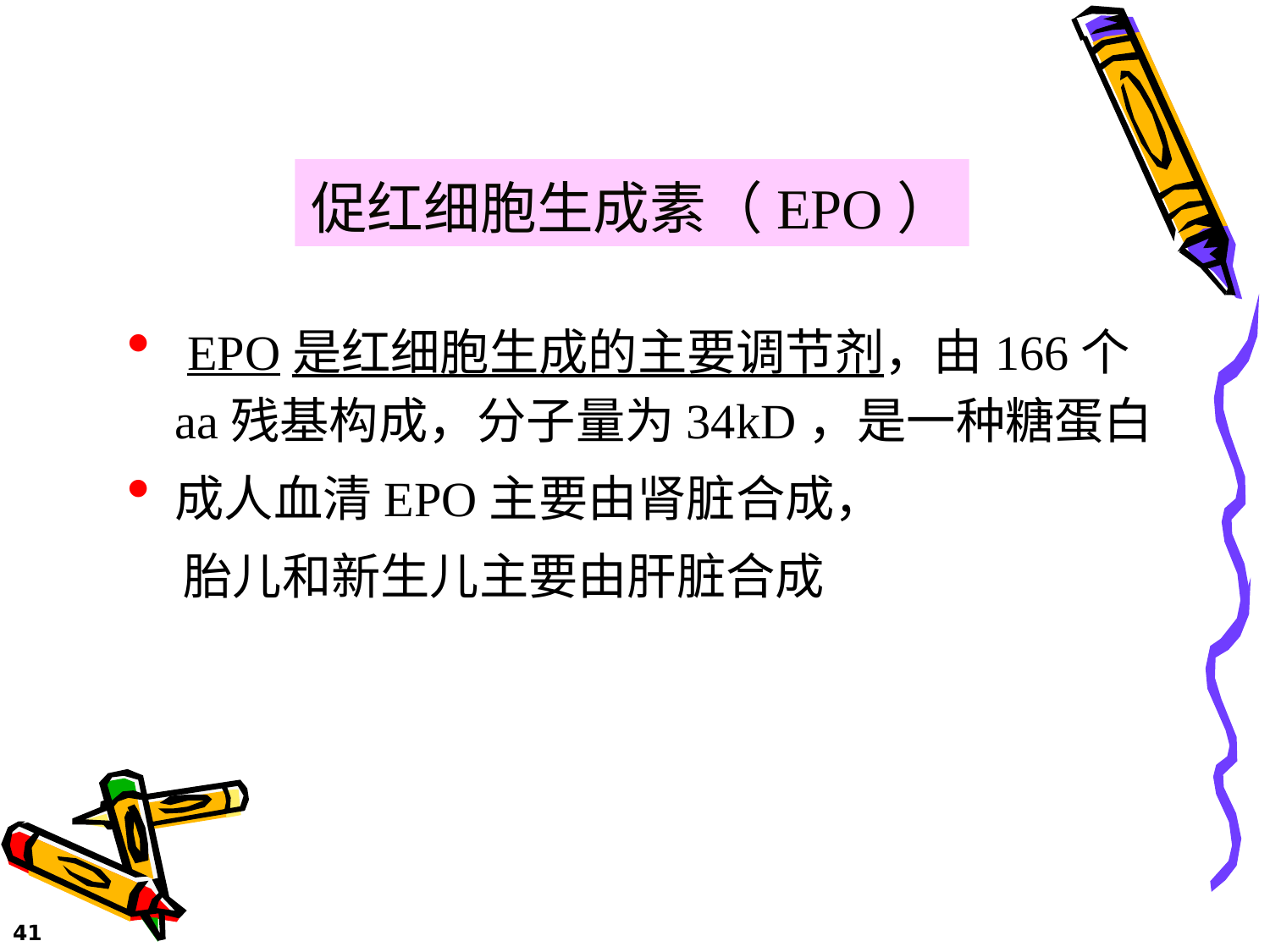

# 促红细胞生成素（EPO）
 EPO是红细胞生成的主要调节剂，由166个aa残基构成，分子量为34kD，是一种糖蛋白
成人血清EPO主要由肾脏合成，
    胎儿和新生儿主要由肝脏合成
41